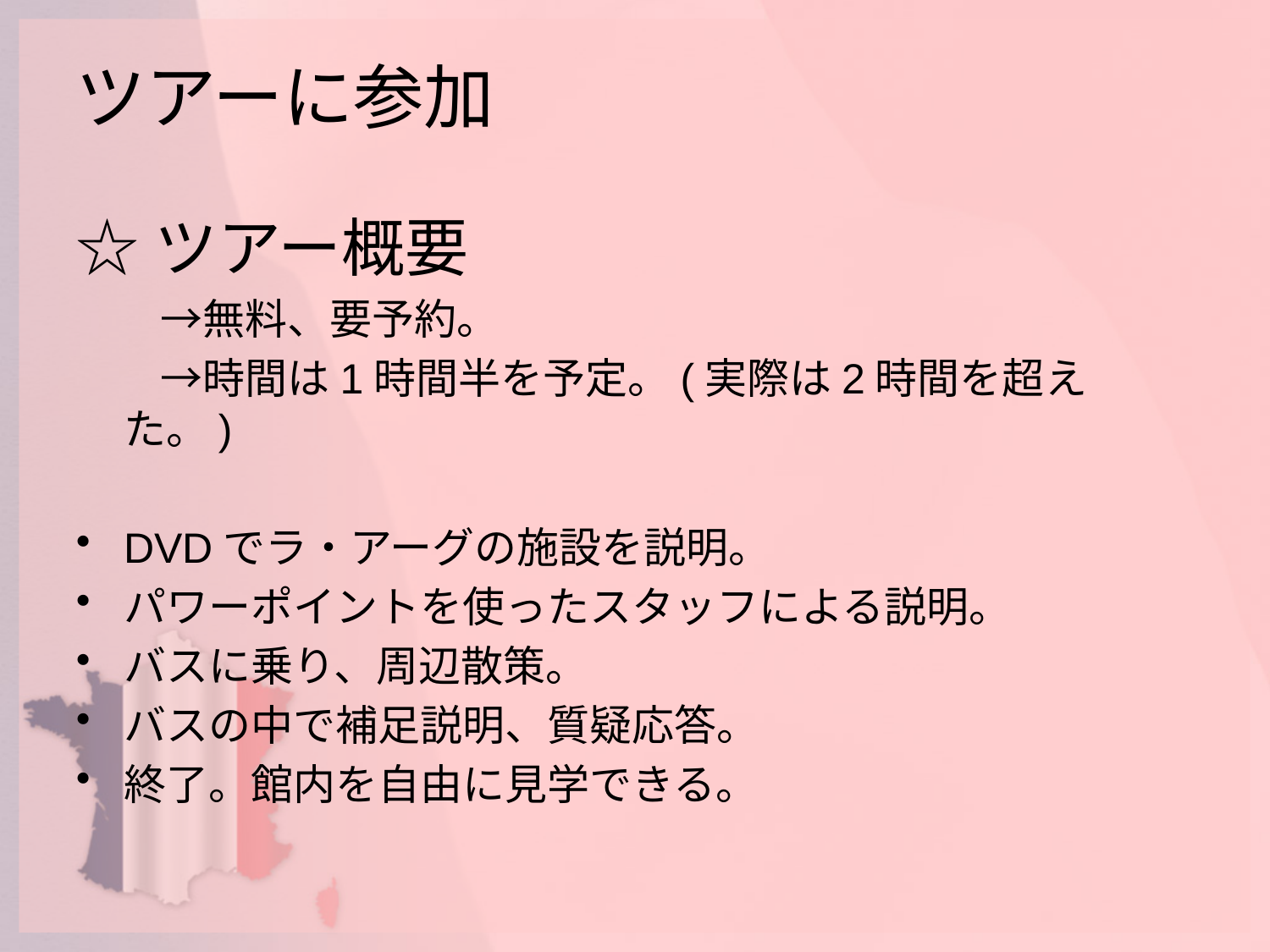

# ツアーに参加
☆ツアー概要
　　→無料、要予約。
　　→時間は1時間半を予定。(実際は2時間を超えた。)

DVDでラ・アーグの施設を説明。
パワーポイントを使ったスタッフによる説明。
バスに乗り、周辺散策。
バスの中で補足説明、質疑応答。
終了。館内を自由に見学できる。